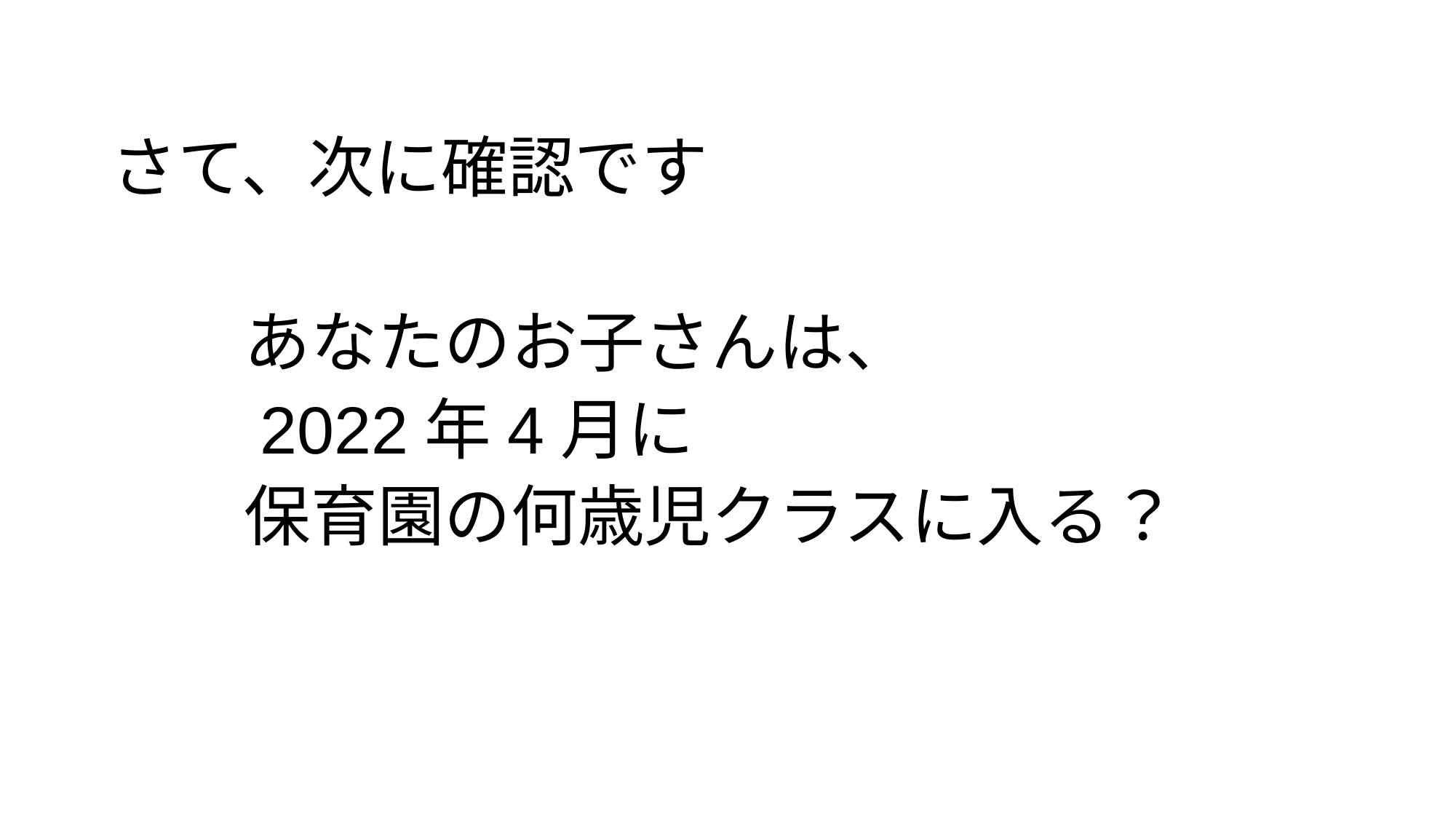

さて、次に確認です

　　あなたのお子さんは、
　　2022年4月に
　　保育園の何歳児クラスに入る？